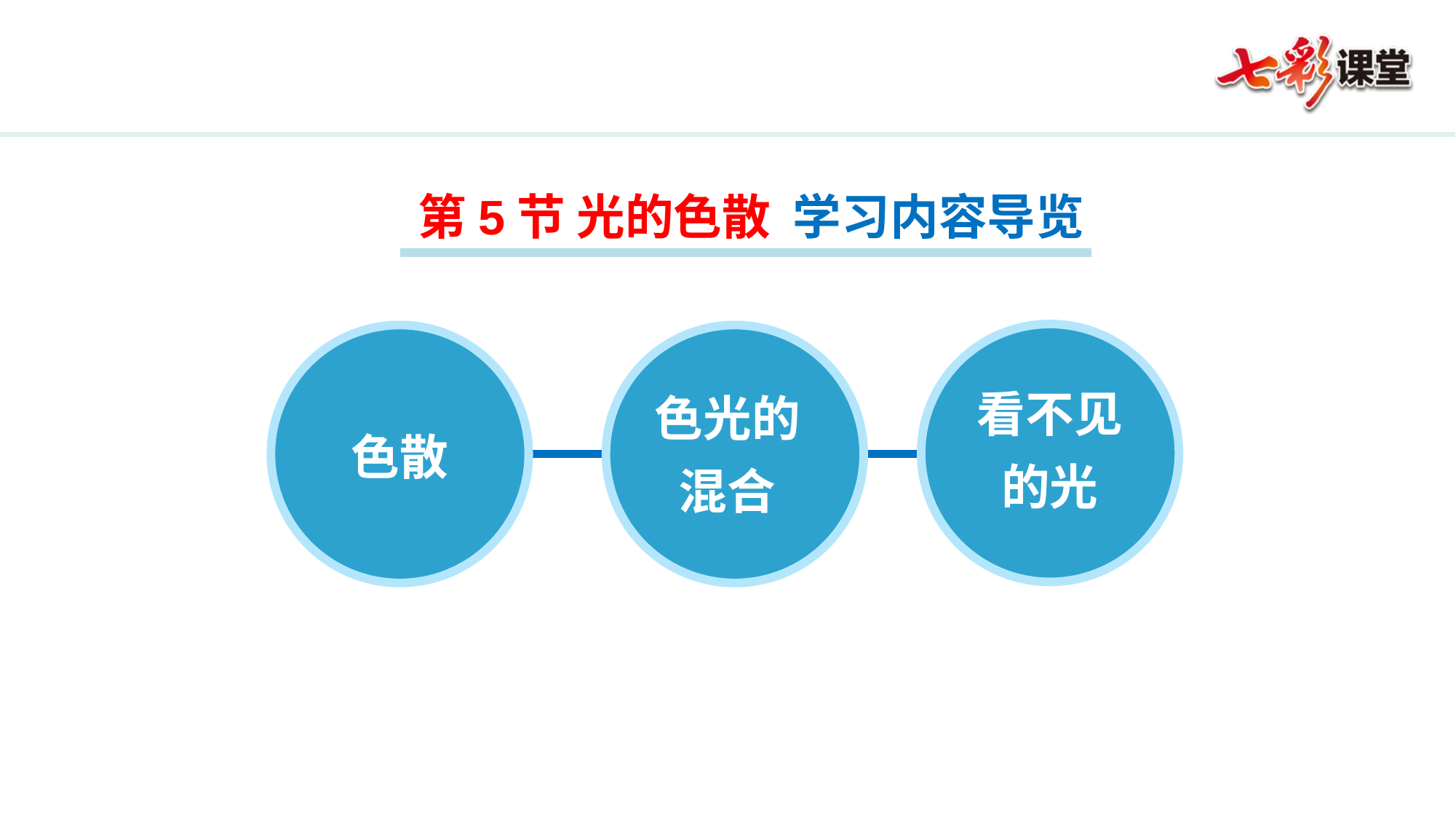

第5节 光的色散  学习内容导览

看不见
的光
色散
色光的
混合